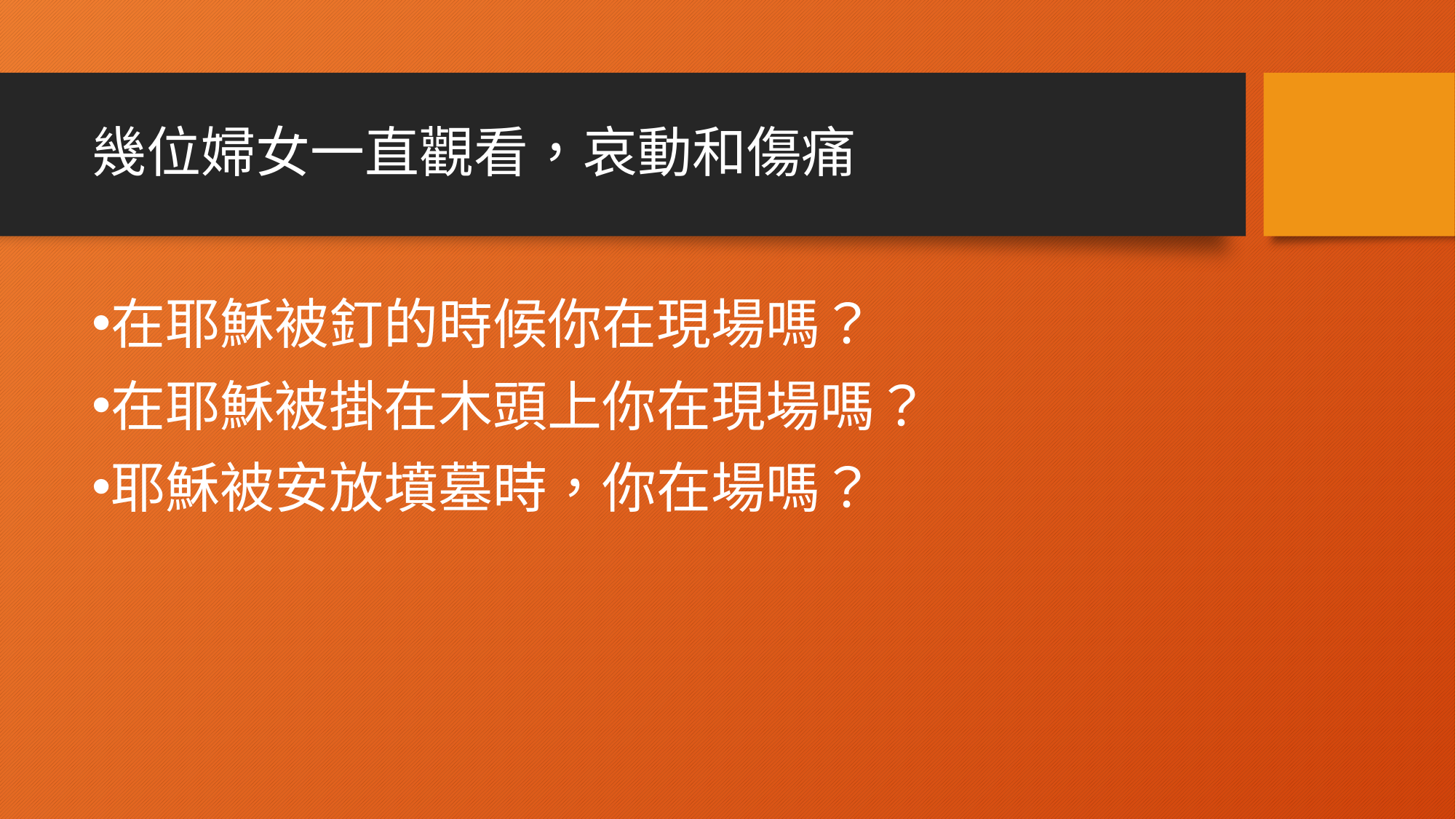

# 幾位婦女一直觀看，哀動和傷痛
在耶穌被釘的時候你在現場嗎？
在耶穌被掛在木頭上你在現場嗎？
耶穌被安放墳墓時，你在場嗎？